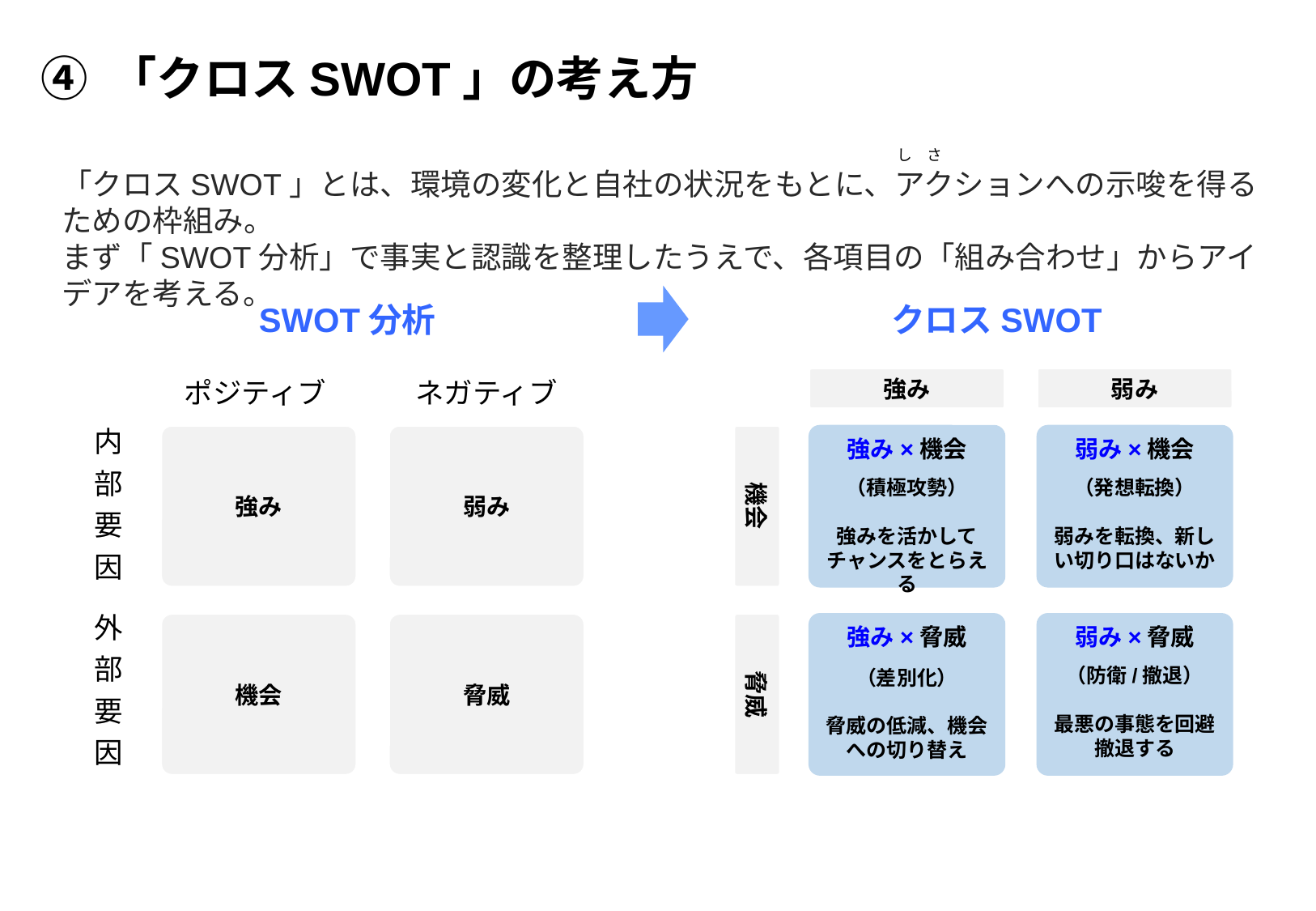

# ④ 「クロスSWOT」の考え方
し　さ
「クロスSWOT」とは、環境の変化と自社の状況をもとに、アクションへの示唆を得るための枠組み。
まず「SWOT分析」で事実と認識を整理したうえで、各項目の「組み合わせ」からアイデアを考える。
SWOT分析
クロスSWOT

|  | ポジティブ | ネガティブ |
| --- | --- | --- |
| 内部要因 |  |  |
| 外部要因 |  |  |
|  | ポジティブ | ネガティブ |
| --- | --- | --- |
| 内部要因 |  |  |
| 外部要因 |  |  |
強み
弱み
強み
弱み
機会
強み×機会

（積極攻勢）

強みを活かして
チャンスをとらえる
弱み×機会

（発想転換）

弱みを転換、新しい切り口はないか
機会
脅威
脅威
強み×脅威

（差別化）

脅威の低減、機会への切り替え

弱み×脅威

（防衛/撤退）

最悪の事態を回避撤退する